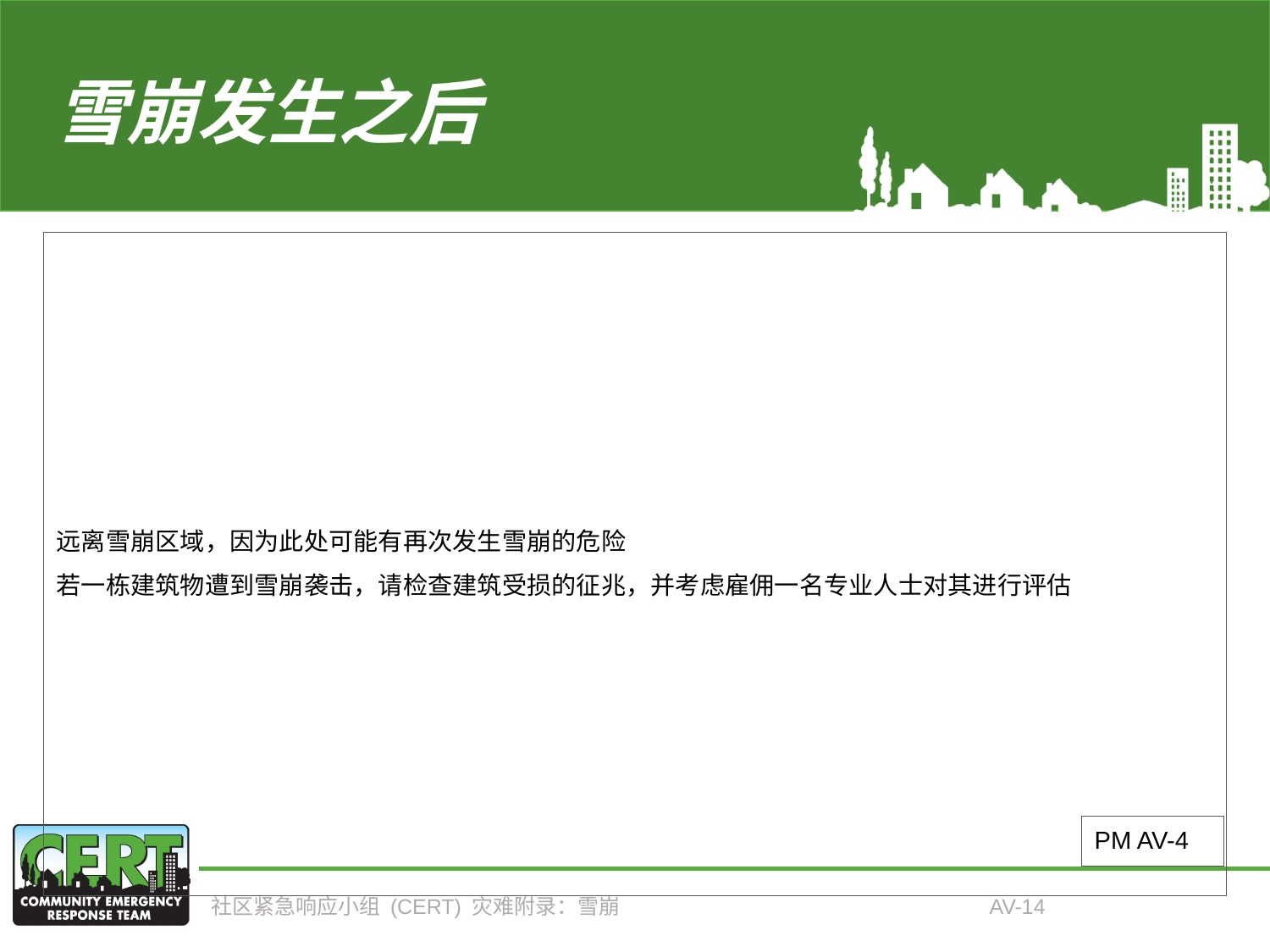

# 雪崩发生之后
远离雪崩区域，因为此处可能有再次发生雪崩的危险
若一栋建筑物遭到雪崩袭击，请检查建筑受损的征兆，并考虑雇佣一名专业人士对其进行评估
PM AV-4
社区紧急响应小组 (CERT) 灾难附录：雪崩
AV-14